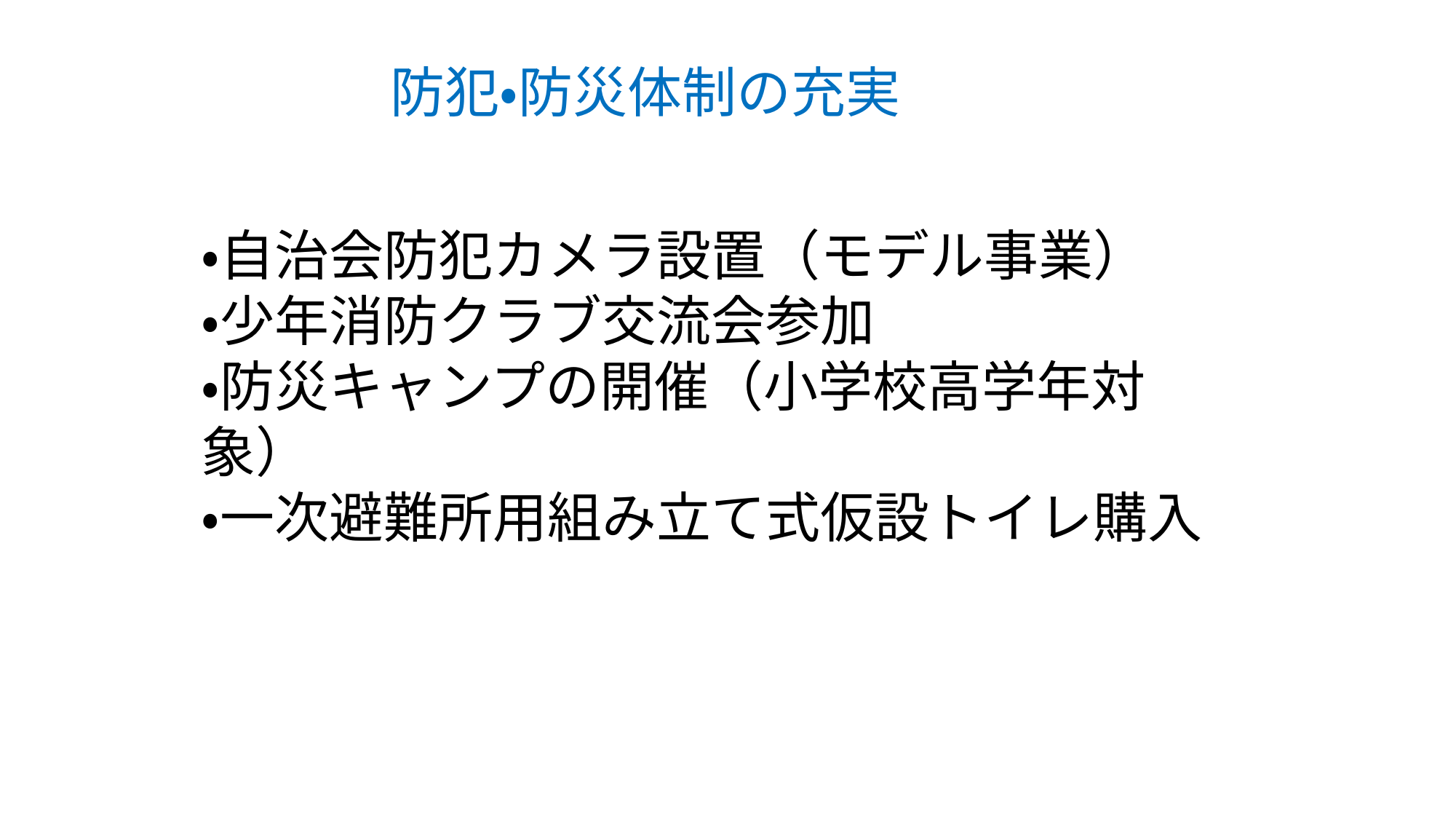

防犯・防災体制の充実
・自治会防犯カメラ設置（モデル事業）
・少年消防クラブ交流会参加
・防災キャンプの開催（小学校高学年対象）
・一次避難所用組み立て式仮設トイレ購入